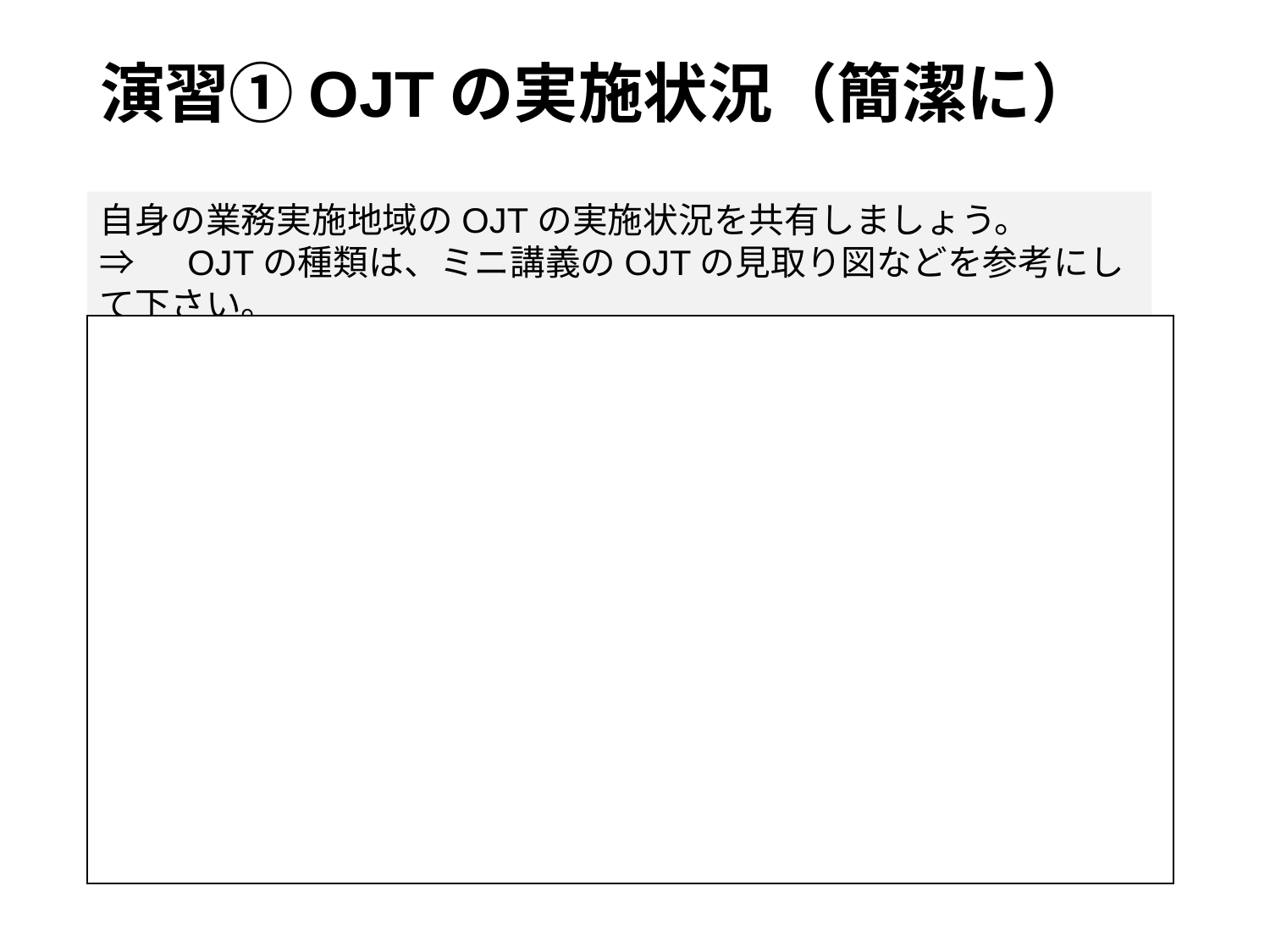

# 演習①OJTの実施状況（簡潔に）
自身の業務実施地域のOJTの実施状況を共有しましょう。
⇒　OJTの種類は、ミニ講義のOJTの見取り図などを参考にして下さい。